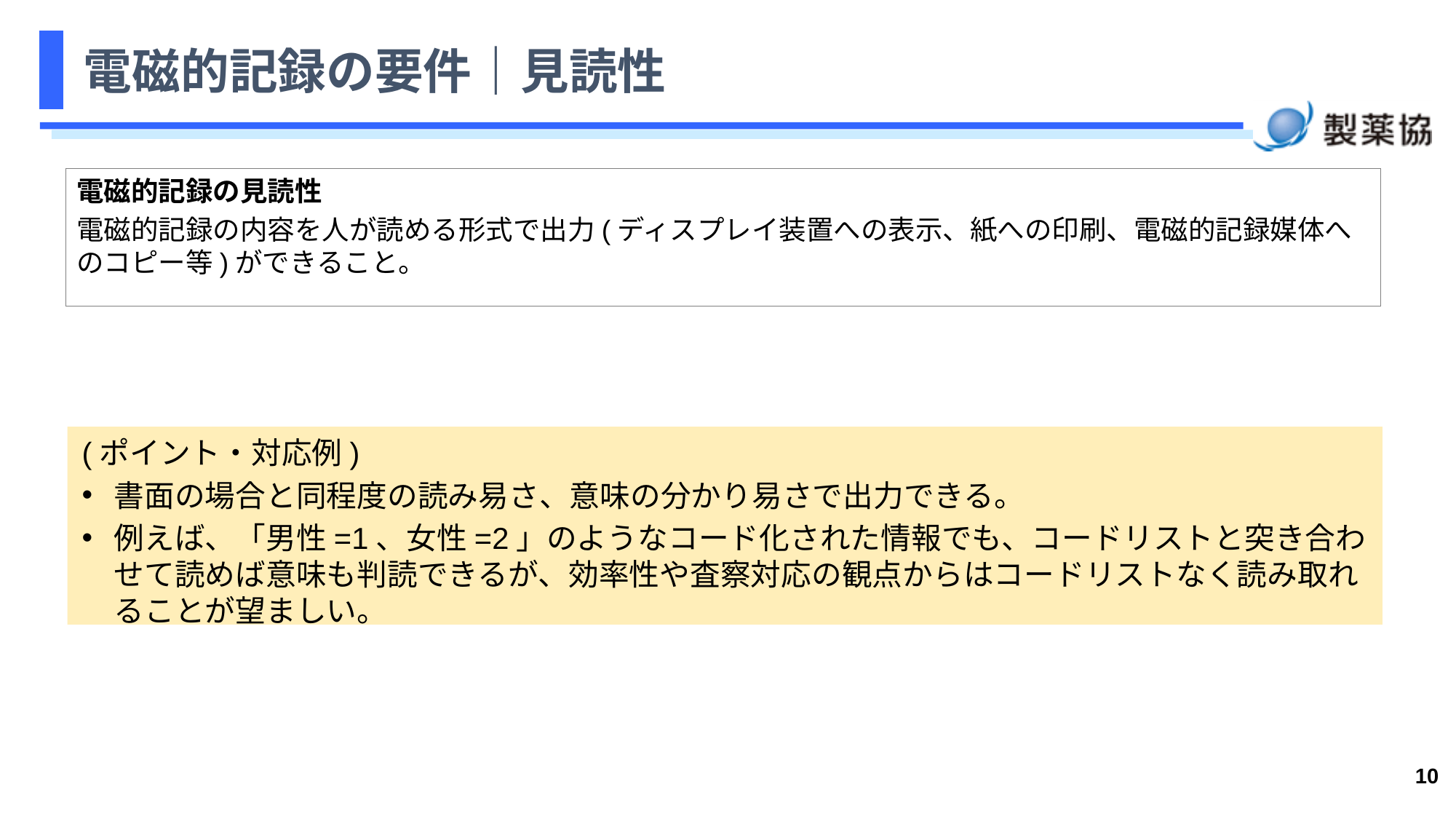

10
# 電磁的記録の要件｜見読性
電磁的記録の見読性
電磁的記録の内容を人が読める形式で出力(ディスプレイ装置への表示、紙への印刷、電磁的記録媒体へのコピー等)ができること。
(ポイント・対応例)
書面の場合と同程度の読み易さ、意味の分かり易さで出力できる。
例えば、「男性=1、女性=2」のようなコード化された情報でも、コードリストと突き合わせて読めば意味も判読できるが、効率性や査察対応の観点からはコードリストなく読み取れることが望ましい。